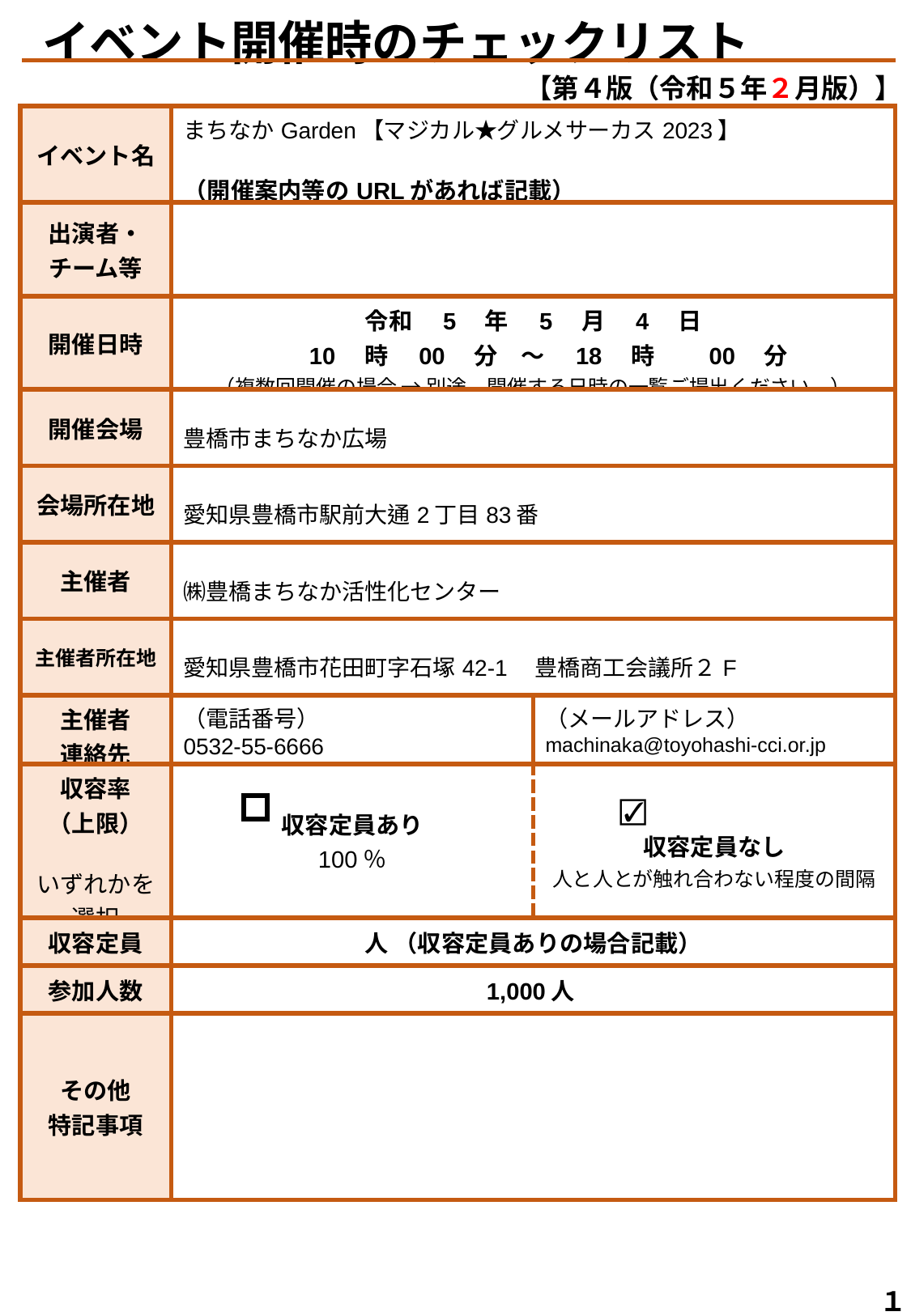

イベント開催時のチェックリスト
【第４版（令和５年２月版）】
| イベント名 | まちなかGarden【マジカル★グルメサーカス2023】 （開催案内等のURLがあれば記載） |  |
| --- | --- | --- |
| 出演者・ チーム等 |  |  |
| 開催日時 | 令和　5　年　5　月　4　日 　10　時　00　分　～　18　時　　00　分 （複数回開催の場合 → 別途、開催する日時の一覧ご提出ください。） |  |
| 開催会場 | 豊橋市まちなか広場 |  |
| 会場所在地 | 愛知県豊橋市駅前大通2丁目83番 |  |
| 主催者 | ㈱豊橋まちなか活性化センター |  |
| 主催者所在地 | 愛知県豊橋市花田町字石塚42-1　豊橋商工会議所２F |  |
| 主催者 連絡先 | （電話番号） 0532-55-6666 | （メールアドレス） machinaka@toyohashi-cci.or.jp |
| 収容率 （上限） いずれかを選択 | 収容定員あり 100％ | ☑ 収容定員なし 人と人とが触れ合わない程度の間隔 |
| 収容定員 | 人 （収容定員ありの場合記載） |  |
| 参加人数 | 1,000人 |  |
| その他 特記事項 |  |  |

１